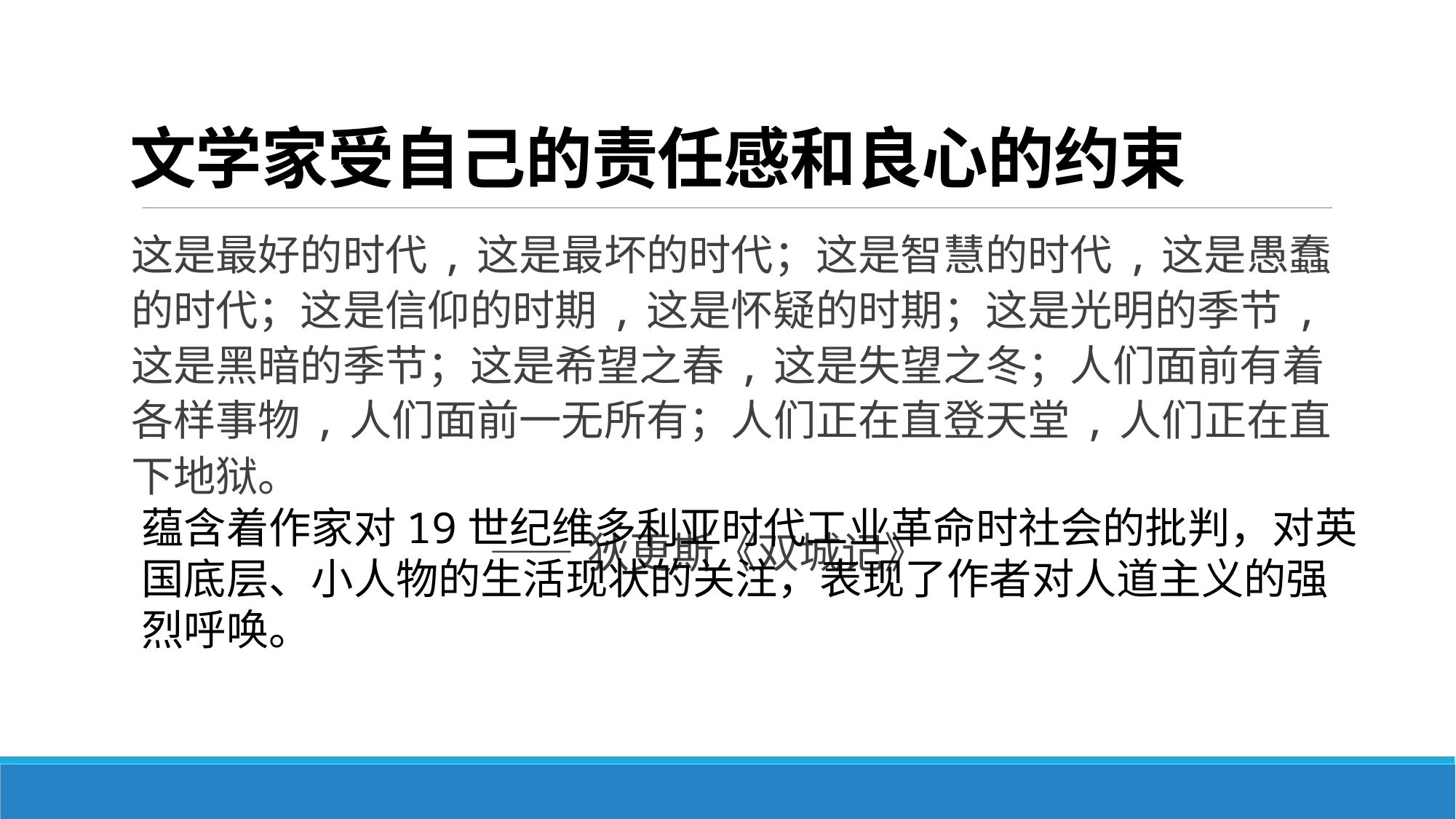

# 文学家受自己的责任感和良心的约束
这是最好的时代,这是最坏的时代；这是智慧的时代,这是愚蠢的时代；这是信仰的时期,这是怀疑的时期；这是光明的季节,这是黑暗的季节；这是希望之春,这是失望之冬；人们面前有着各样事物,人们面前一无所有；人们正在直登天堂,人们正在直下地狱。
                                      ——狄更斯《双城记》
蕴含着作家对19世纪维多利亚时代工业革命时社会的批判，对英国底层、小人物的生活现状的关注，表现了作者对人道主义的强烈呼唤。